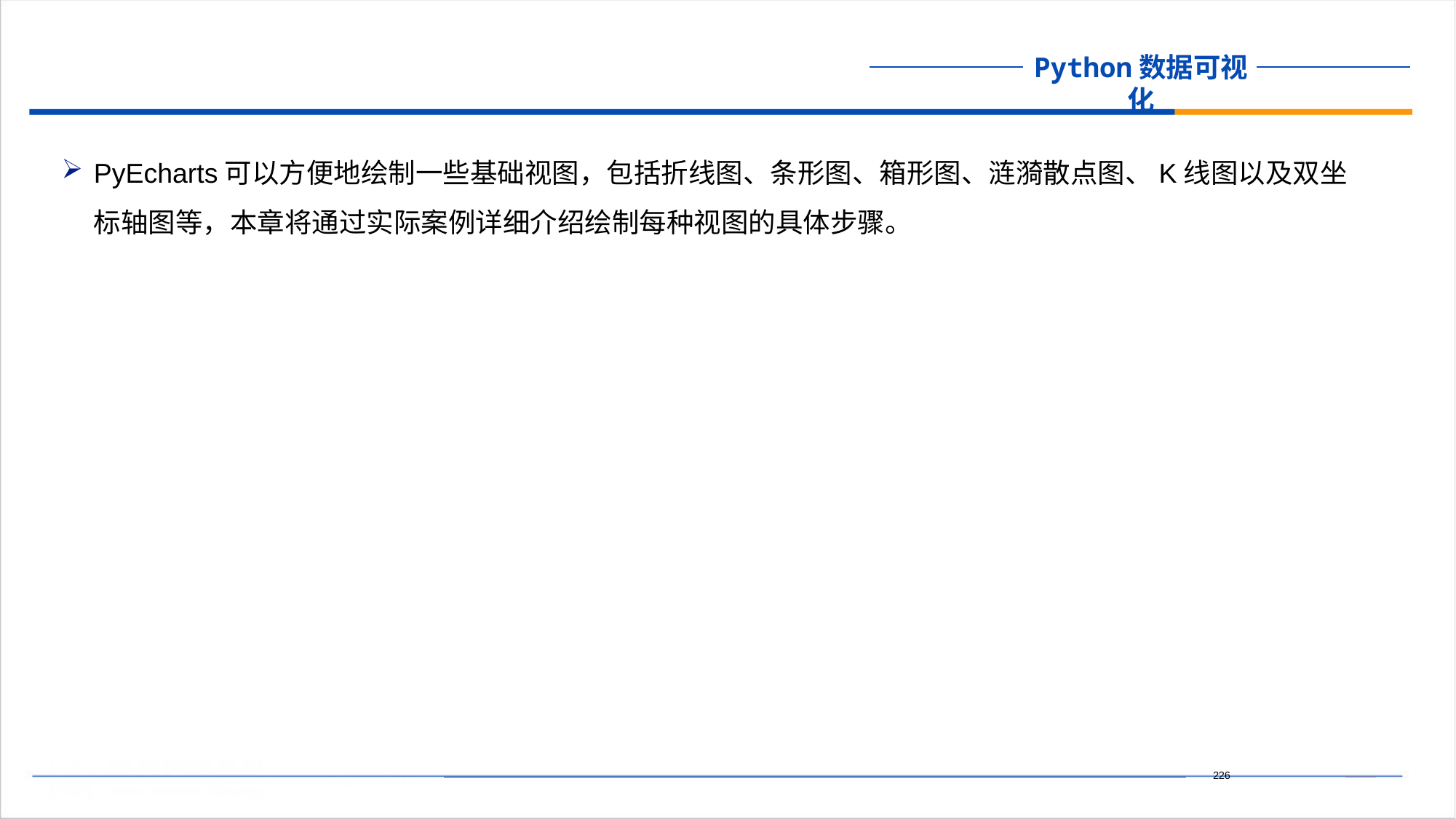

PyEcharts可以方便地绘制一些基础视图，包括折线图、条形图、箱形图、涟漪散点图、K线图以及双坐标轴图等，本章将通过实际案例详细介绍绘制每种视图的具体步骤。